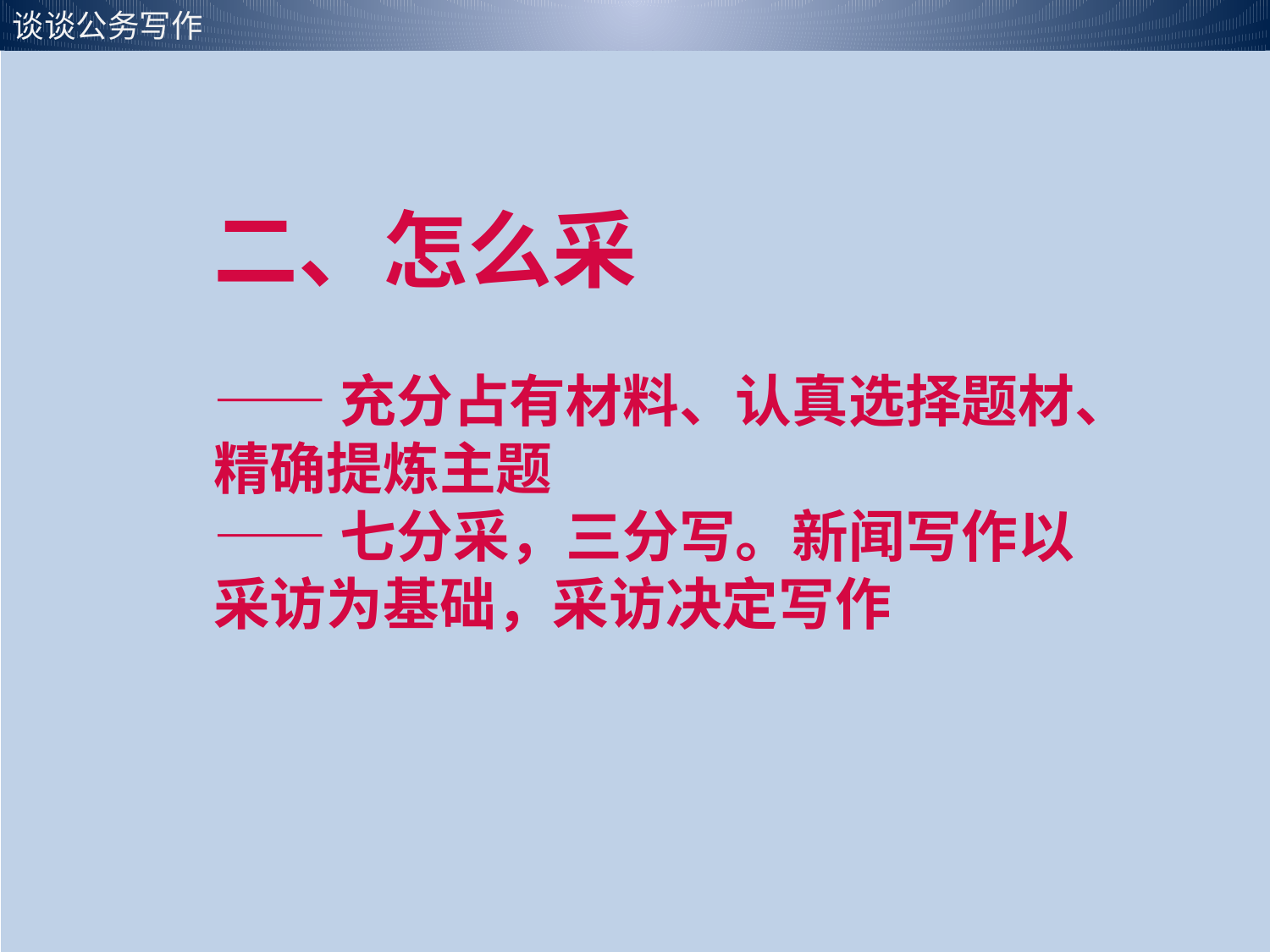

二、怎么采
——充分占有材料、认真选择题材、精确提炼主题
——七分采，三分写。新闻写作以采访为基础，采访决定写作